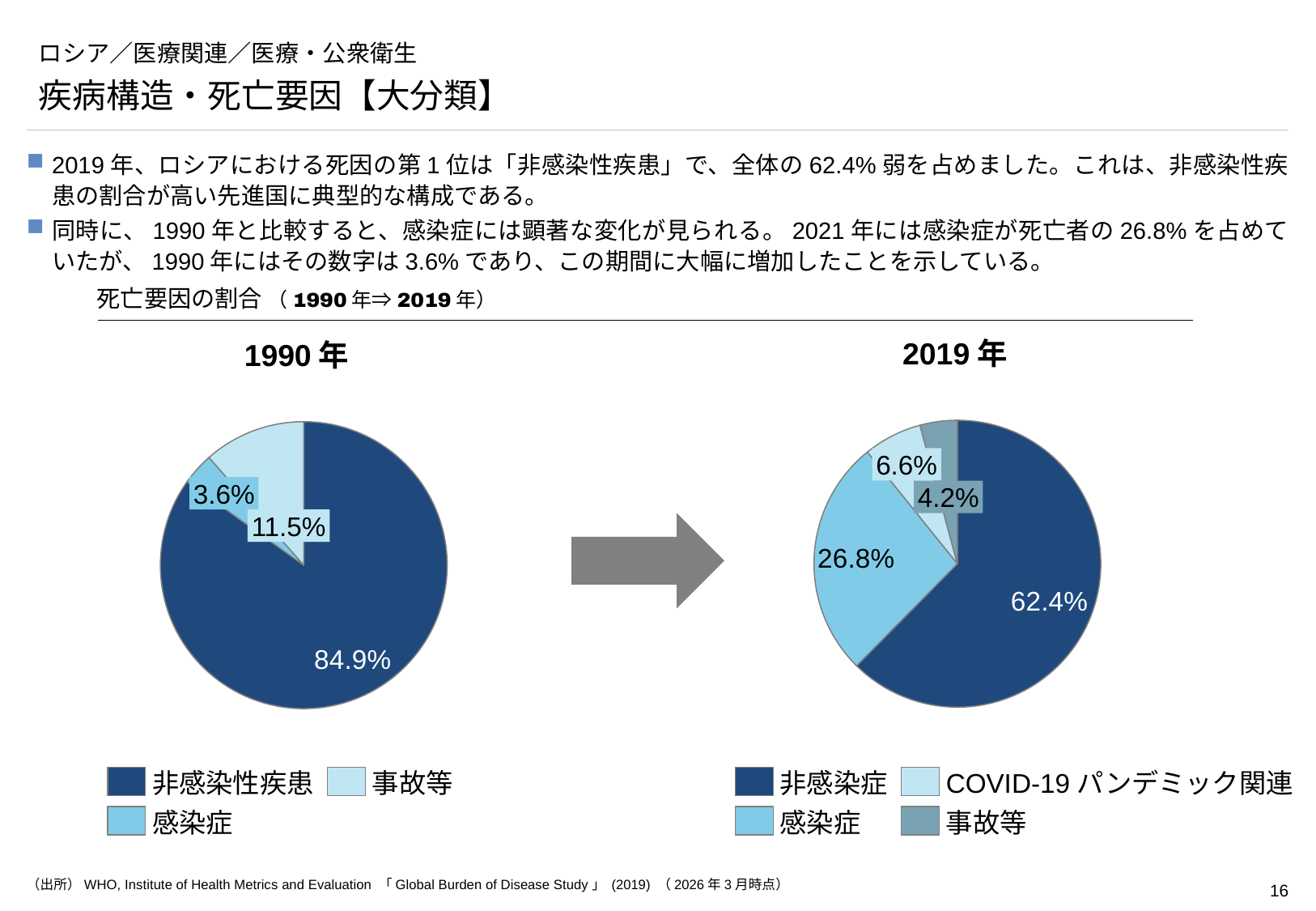

# ロシア／医療関連／医療・公衆衛生
疾病構造・死亡要因【大分類】
2019年、ロシアにおける死因の第1位は「非感染性疾患」で、全体の62.4%弱を占めました。これは、非感染性疾患の割合が高い先進国に典型的な構成である。
同時に、1990年と比較すると、感染症には顕著な変化が見られる。2021年には感染症が死亡者の26.8%を占めていたが、1990年にはその数字は3.6%であり、この期間に大幅に増加したことを示している。
死亡要因の割合 （1990年⇒2019年）
2019年
1990年

### Chart

| Category |  |
|---|---|

### Chart

| Category |  |
|---|---|
6.6%
3.6%
4.2%
11.5%

非感染性疾患
事故等
非感染症
COVID-19パンデミック関連

感染症
感染症
事故等

（出所）WHO, Institute of Health Metrics and Evaluation 「Global Burden of Disease Study」 (2019) （2026年3月時点）